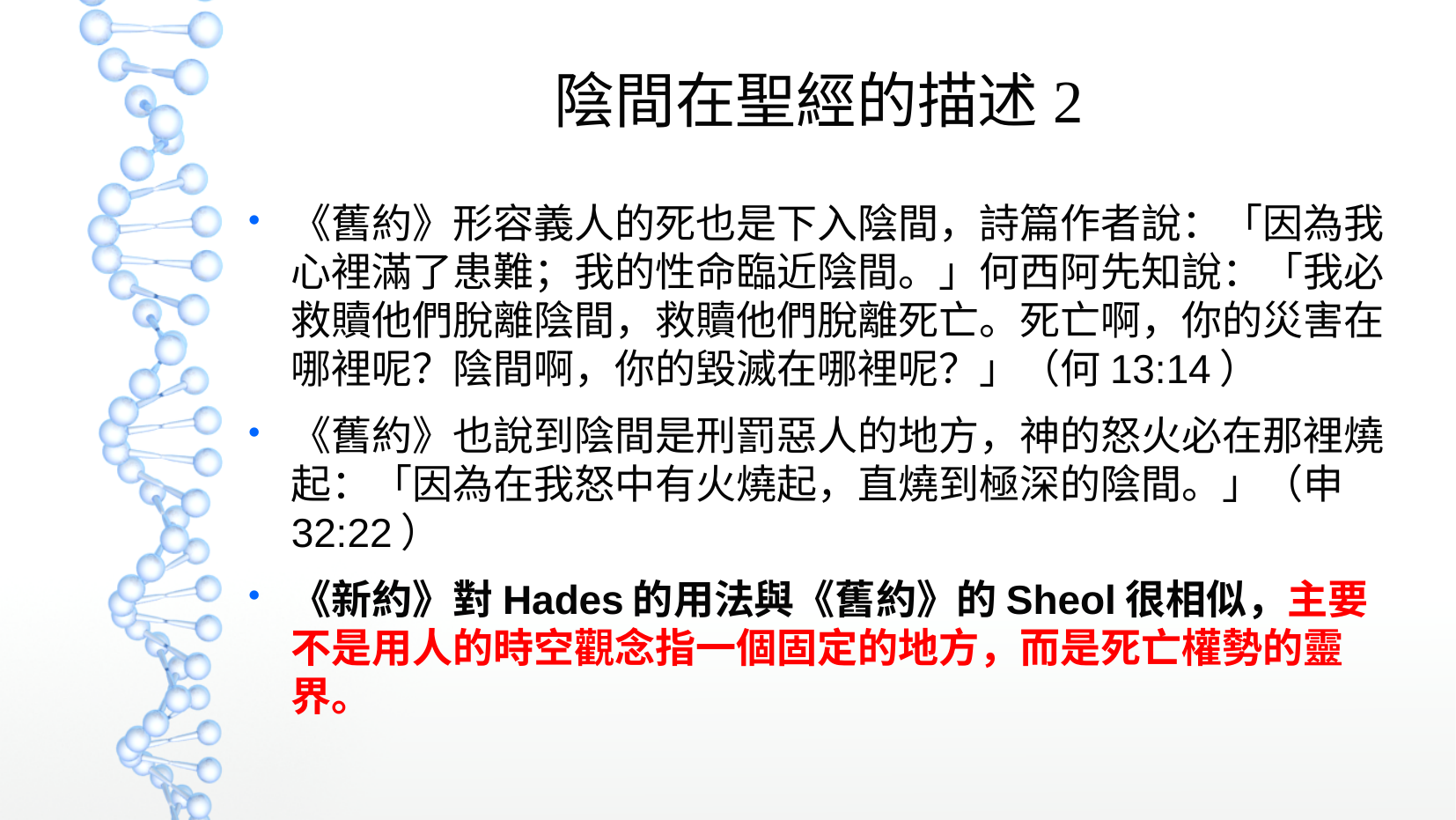

陰間在聖經的描述2
《舊約》形容義人的死也是下入陰間，詩篇作者說：「因為我心裡滿了患難；我的性命臨近陰間。」何西阿先知說：「我必救贖他們脫離陰間，救贖他們脫離死亡。死亡啊，你的災害在哪裡呢？陰間啊，你的毀滅在哪裡呢？」（何13:14）
《舊約》也說到陰間是刑罰惡人的地方，神的怒火必在那裡燒起：「因為在我怒中有火燒起，直燒到極深的陰間。」（申32:22）
《新約》對Hades的用法與《舊約》的Sheol很相似，主要不是用人的時空觀念指一個固定的地方，而是死亡權勢的靈界。